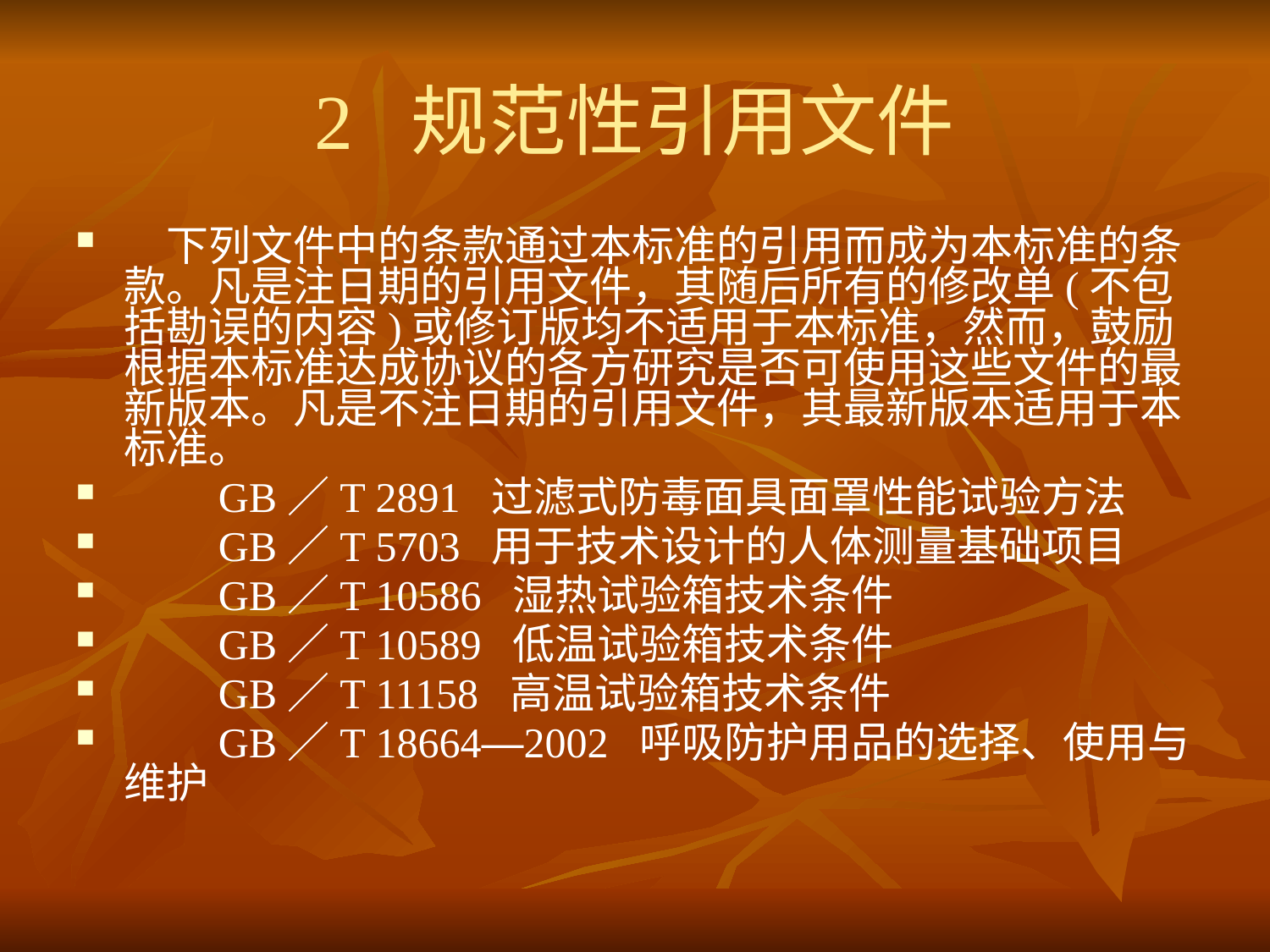

# 2  规范性引用文件
　下列文件中的条款通过本标准的引用而成为本标准的条款。凡是注日期的引用文件，其随后所有的修改单(不包括勘误的内容)或修订版均不适用于本标准，然而，鼓励根据本标准达成协议的各方研究是否可使用这些文件的最新版本。凡是不注日期的引用文件，其最新版本适用于本标准。
　　GB／T 2891  过滤式防毒面具面罩性能试验方法
　　GB／T 5703  用于技术设计的人体测量基础项目
　　GB／T 10586  湿热试验箱技术条件
　　GB／T 10589  低温试验箱技术条件
　　GB／T 11158  高温试验箱技术条件
　　GB／T 18664—2002  呼吸防护用品的选择、使用与维护